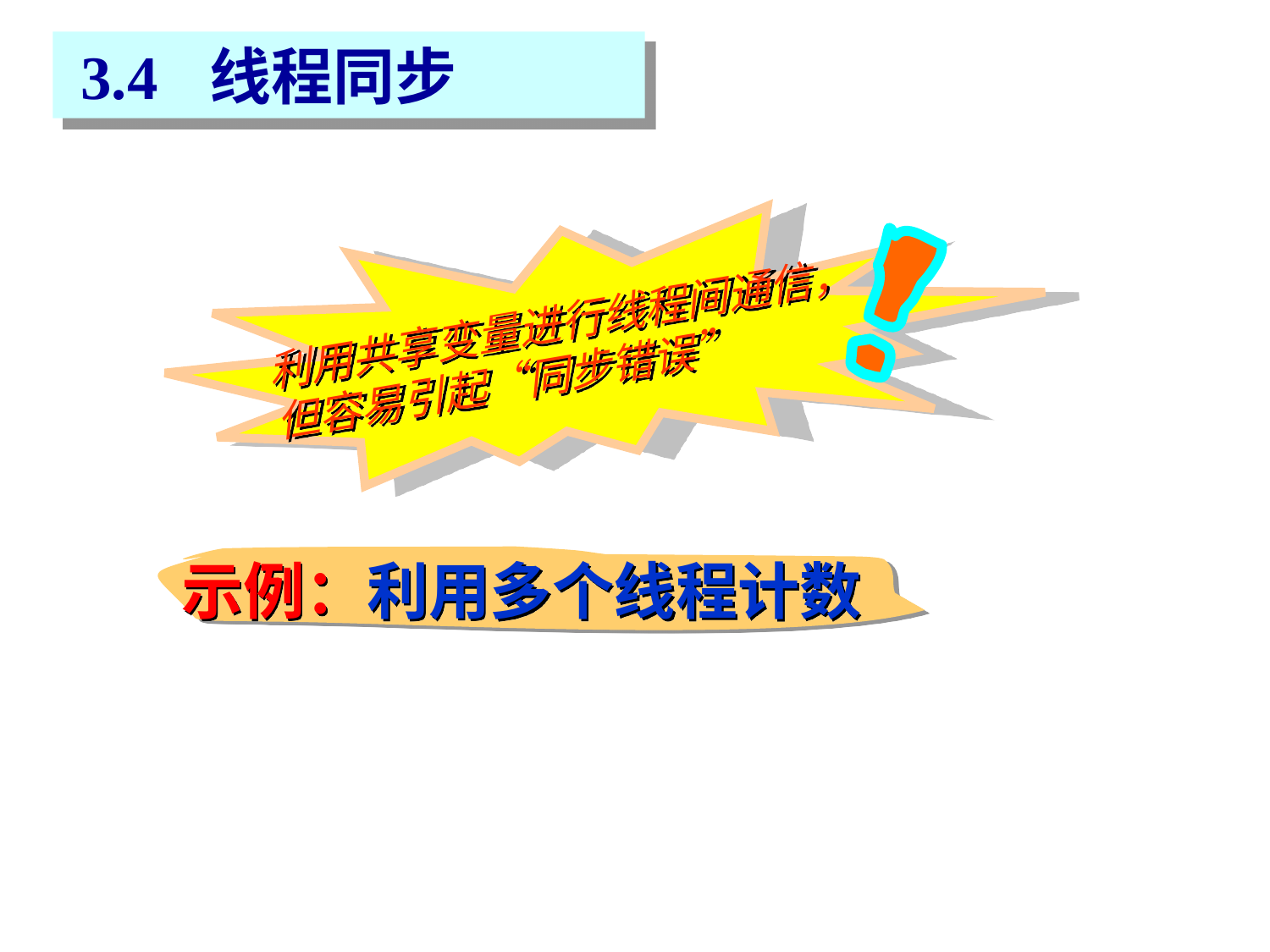

3.4 线程同步

利用共享变量进行线程间通信，
但容易引起“同步错误”

示例：利用多个线程计数